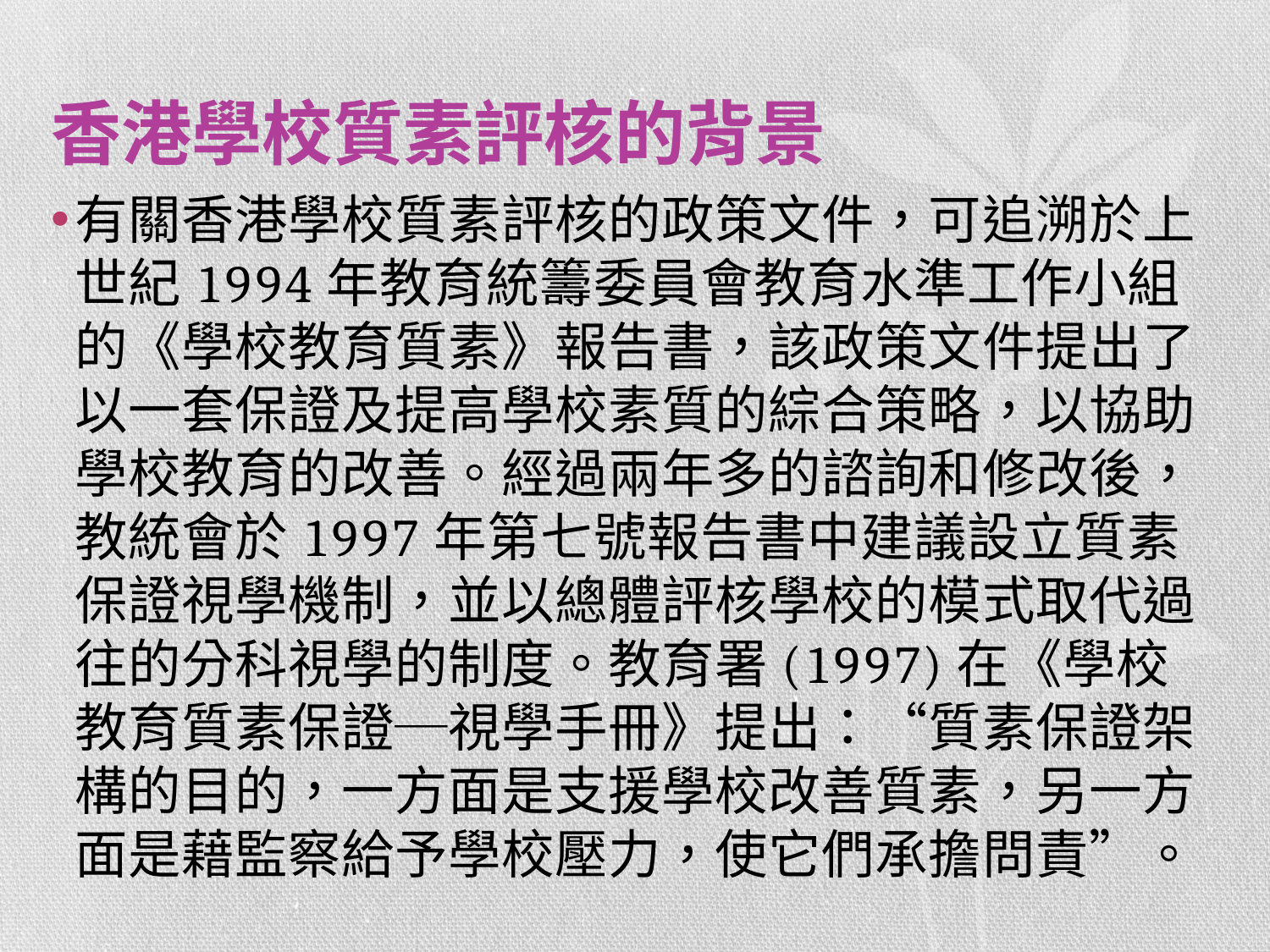

# 香港學校質素評核的背景
有關香港學校質素評核的政策文件，可追溯於上世紀1994年教育統籌委員會教育水準工作小組的《學校教育質素》報告書，該政策文件提出了以一套保證及提高學校素質的綜合策略，以協助學校教育的改善。經過兩年多的諮詢和修改後，教統會於1997年第七號報告書中建議設立質素保證視學機制，並以總體評核學校的模式取代過往的分科視學的制度。教育署(1997)在《學校教育質素保證─視學手冊》提出：“質素保證架構的目的，一方面是支援學校改善質素，另一方面是藉監察給予學校壓力，使它們承擔問責”。